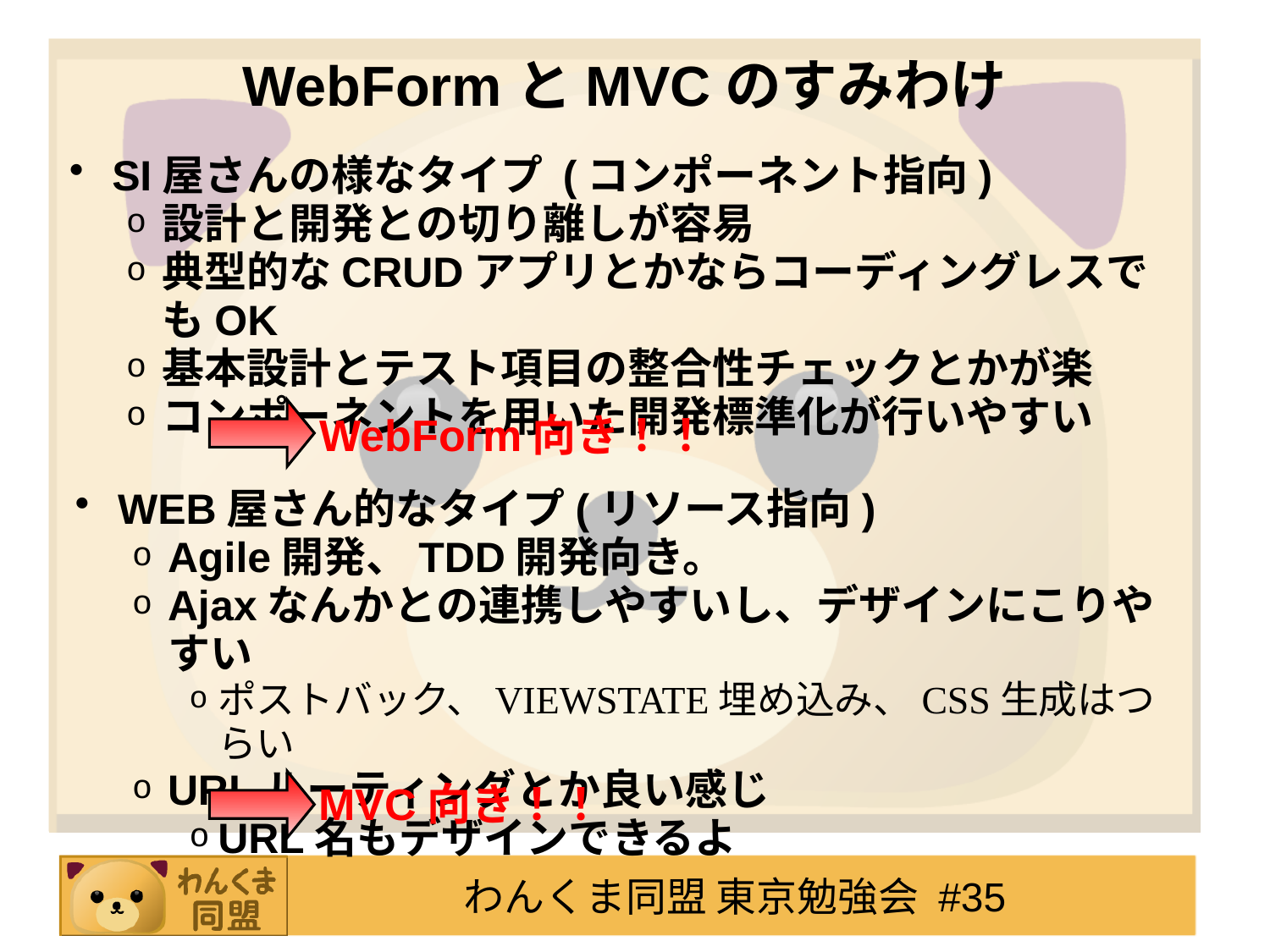

WebFormとMVCのすみわけ
SI屋さんの様なタイプ (コンポーネント指向)
設計と開発との切り離しが容易
典型的なCRUDアプリとかならコーディングレスでもOK
基本設計とテスト項目の整合性チェックとかが楽
コンポーネントを用いた開発標準化が行いやすい

WebForm向き！！
WEB屋さん的なタイプ(リソース指向)
Agile開発、TDD開発向き。
Ajaxなんかとの連携しやすいし、デザインにこりやすい
ポストバック、VIEWSTATE埋め込み、CSS生成はつらい
URLルーティングとか良い感じ
URL名もデザインできるよ

MVC向き！！